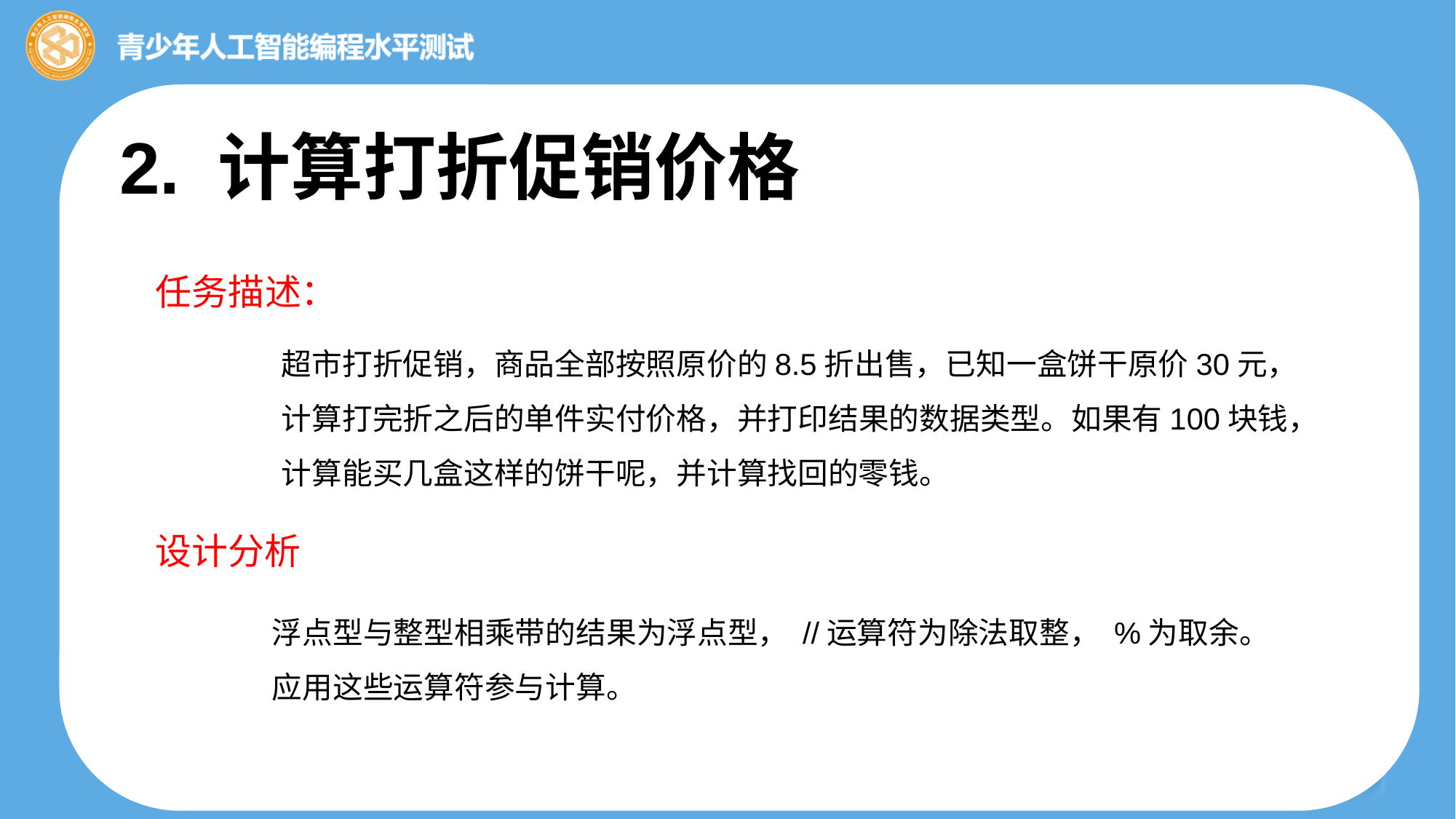

2. 计算打折促销价格
任务描述：
超市打折促销，商品全部按照原价的8.5折出售，已知一盒饼干原价30元，计算打完折之后的单件实付价格，并打印结果的数据类型。如果有100块钱，计算能买几盒这样的饼干呢，并计算找回的零钱。
设计分析
浮点型与整型相乘带的结果为浮点型， //运算符为除法取整， %为取余。应用这些运算符参与计算。